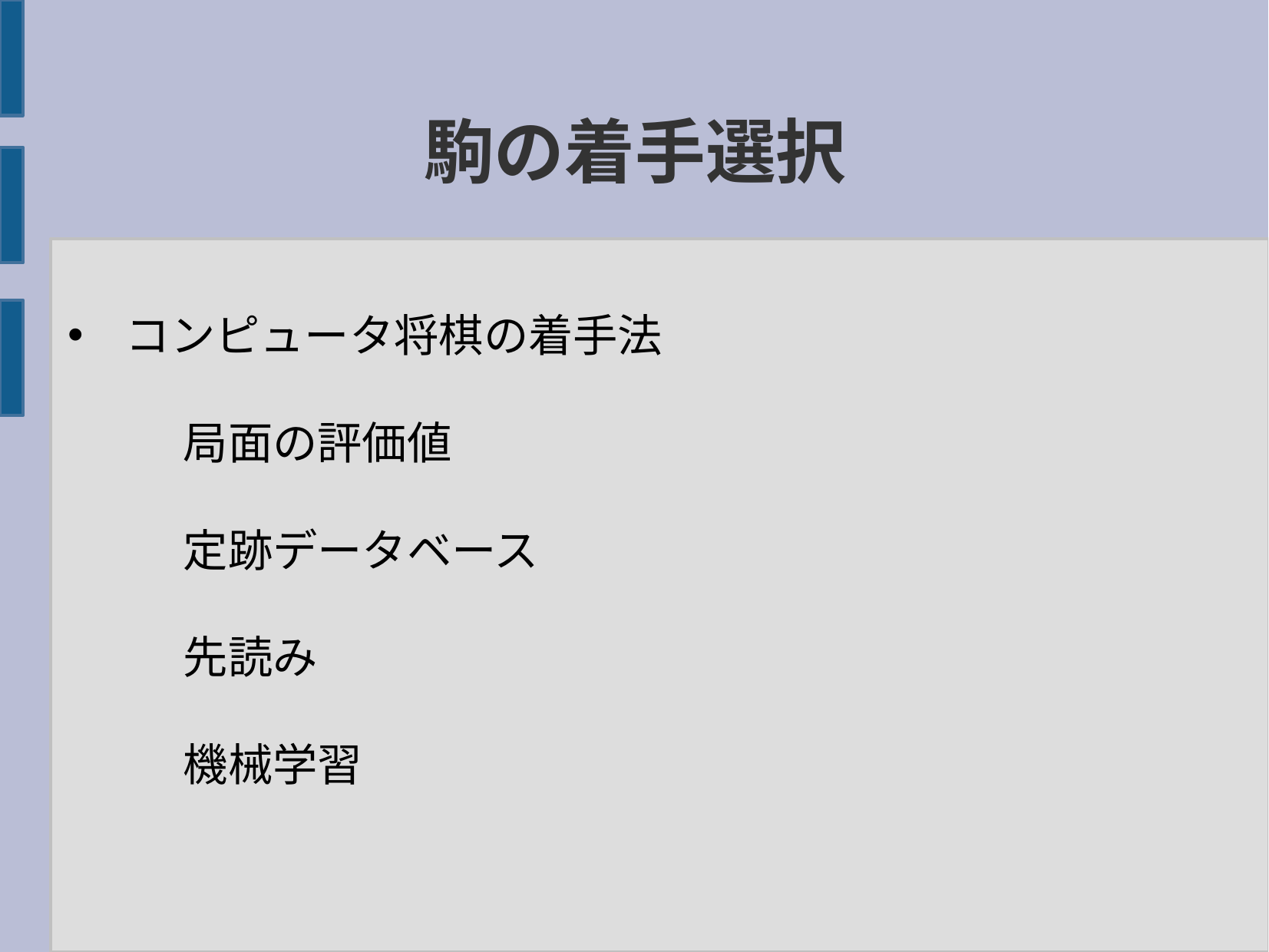

駒の着手選択

コンピュータ将棋の着手法

	局面の評価値

	定跡データベース

	先読み

	機械学習